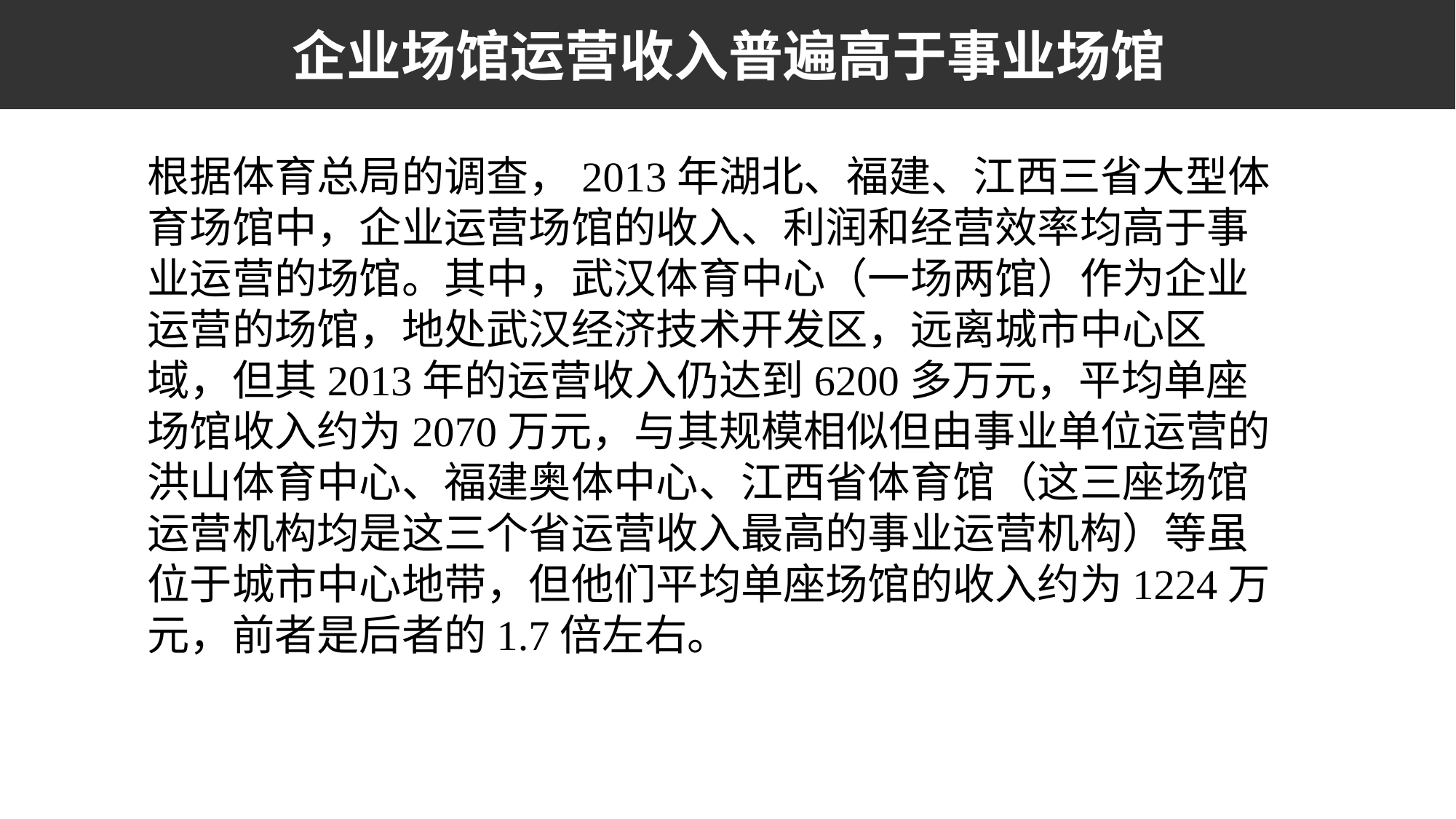

# 企业场馆运营收入普遍高于事业场馆
根据体育总局的调查，2013年湖北、福建、江西三省大型体育场馆中，企业运营场馆的收入、利润和经营效率均高于事业运营的场馆。其中，武汉体育中心（一场两馆）作为企业运营的场馆，地处武汉经济技术开发区，远离城市中心区域，但其2013年的运营收入仍达到6200多万元，平均单座场馆收入约为2070万元，与其规模相似但由事业单位运营的洪山体育中心、福建奥体中心、江西省体育馆（这三座场馆运营机构均是这三个省运营收入最高的事业运营机构）等虽位于城市中心地带，但他们平均单座场馆的收入约为1224万元，前者是后者的1.7倍左右。